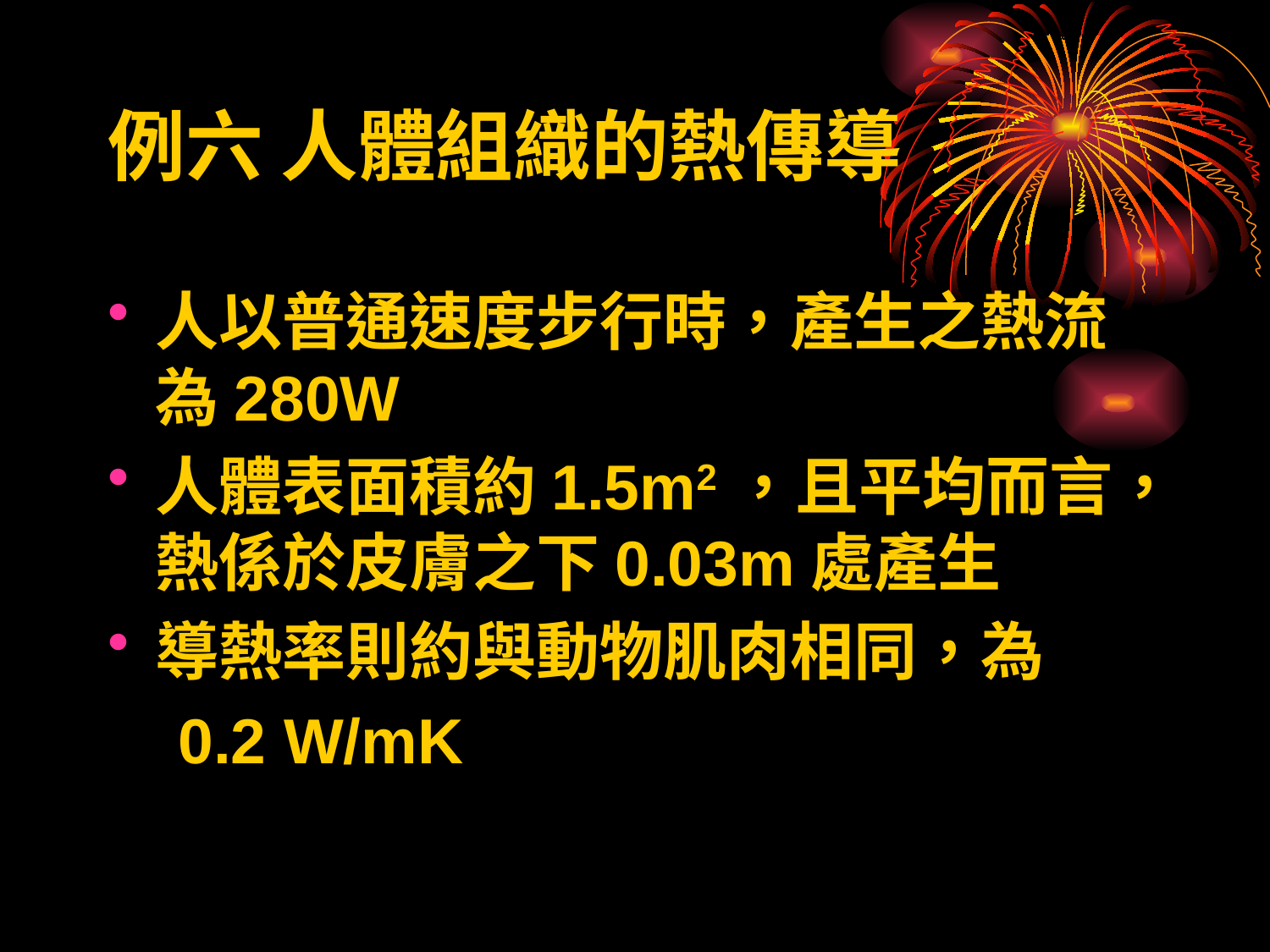

# 例六 人體組織的熱傳導
人以普通速度步行時，產生之熱流 為280W
人體表面積約1.5m2，且平均而言，熱係於皮膚之下0.03m處產生
導熱率則約與動物肌肉相同，為
    0.2 W/mK